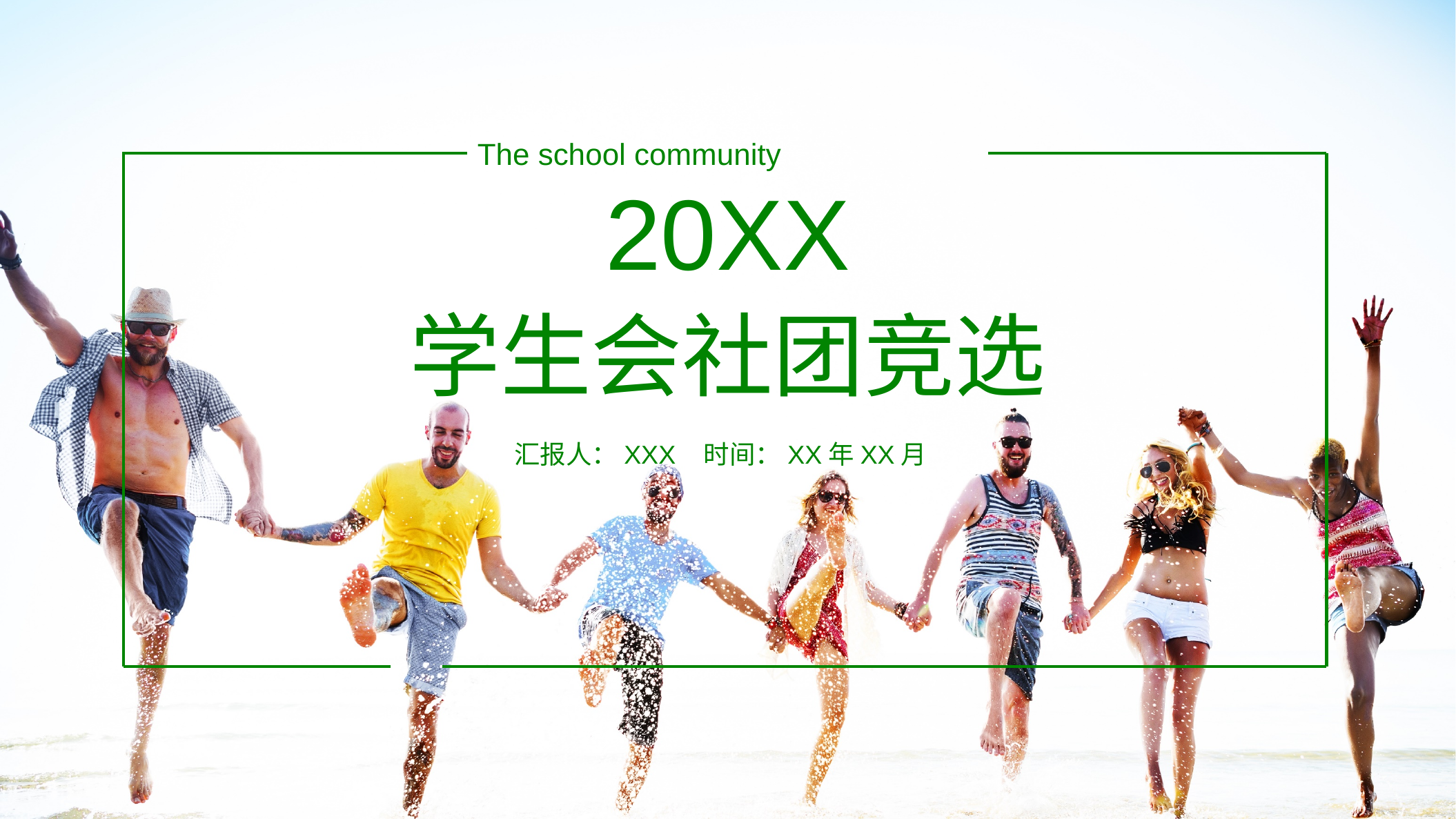

The school community
20XX
学生会社团竞选
汇报人：XXX   时间：XX年XX月